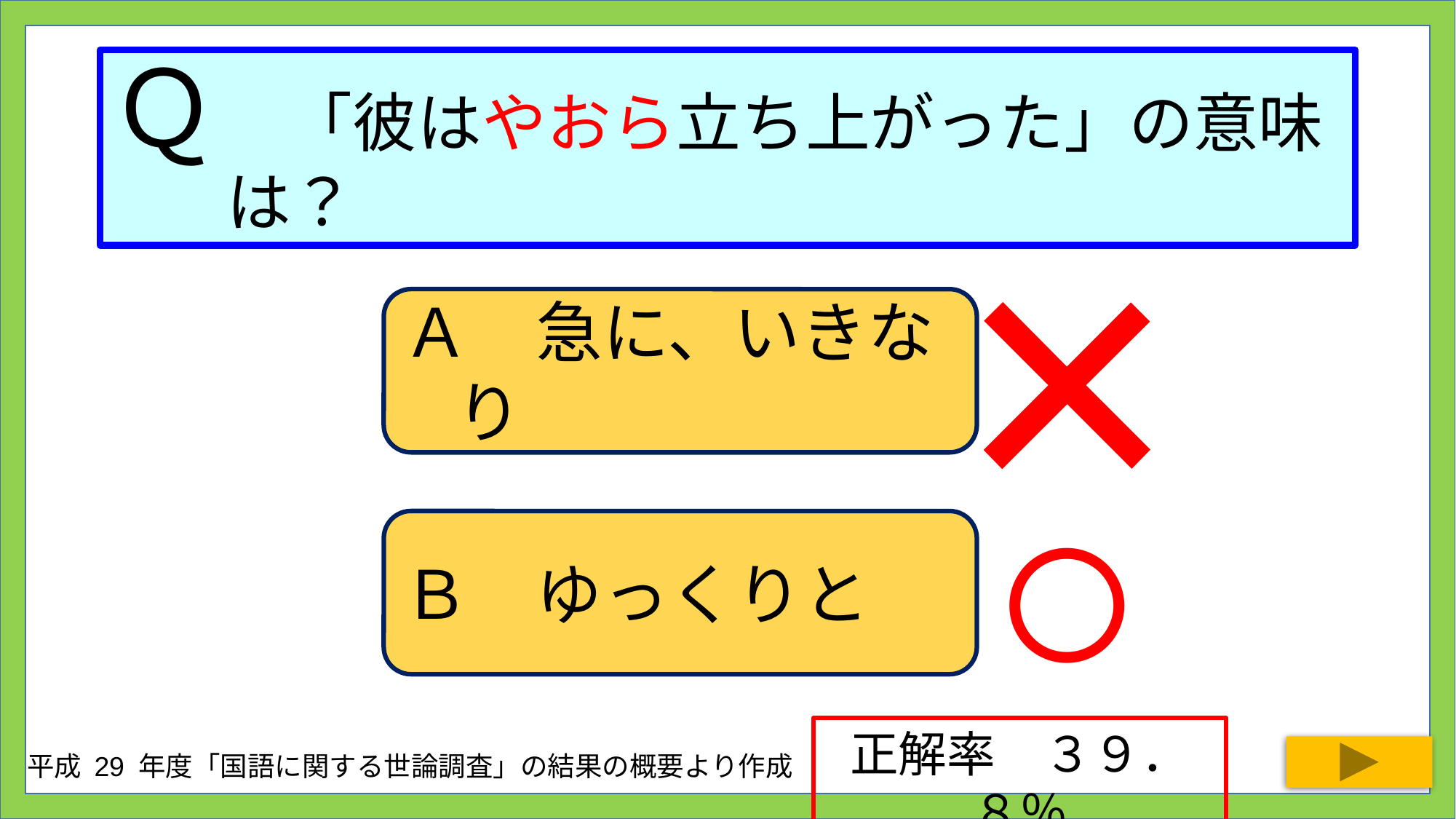

# Ｑ　「彼はやおら立ち上がった」の意味は？
×
Ａ　急に、いきなり
○
Ｂ　ゆっくりと
正解率　３９．８％

平成 29 年度「国語に関する世論調査」の結果の概要より作成